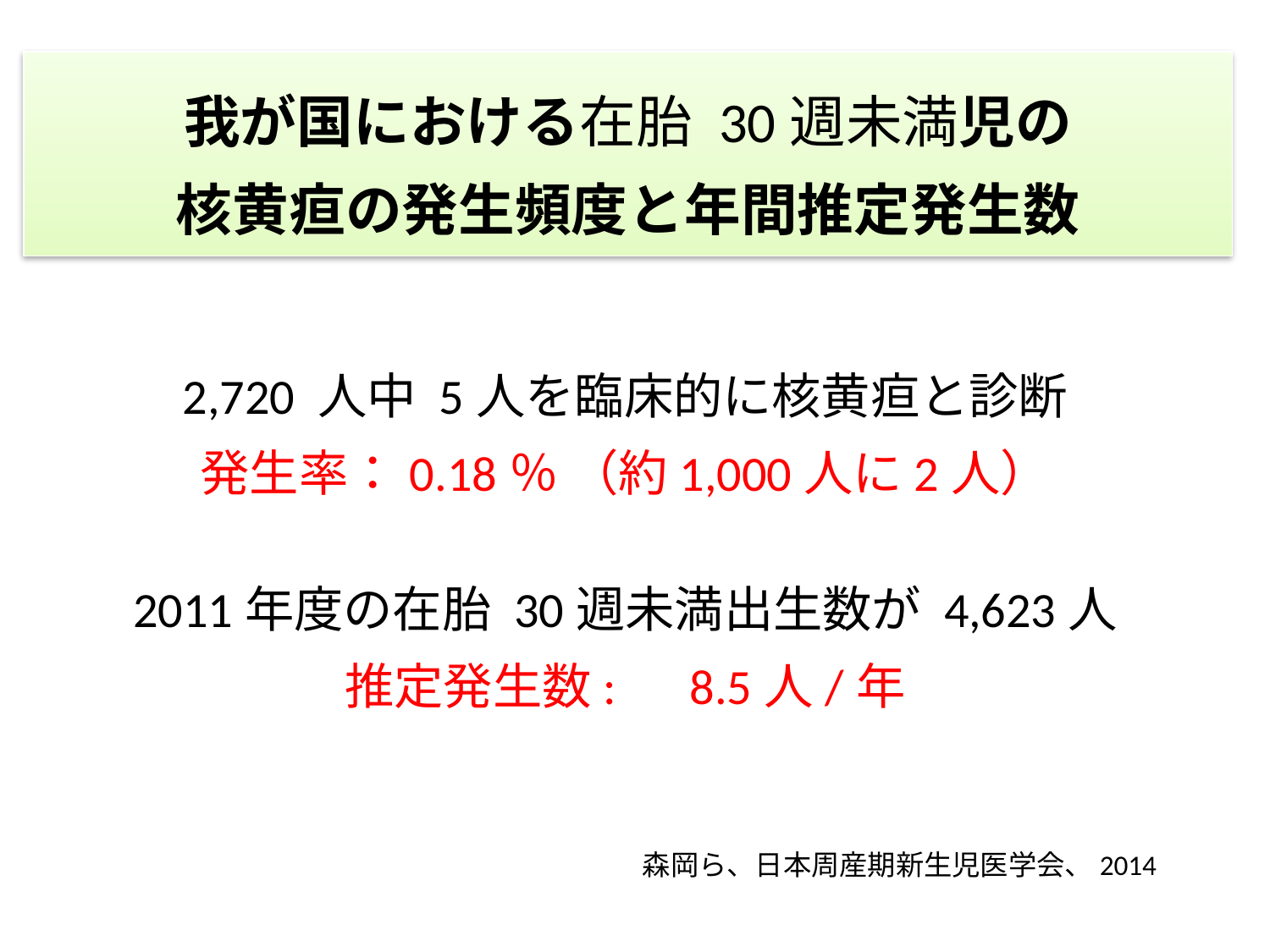

# 我が国における在胎 30週未満児の 核黄疸の発生頻度と年間推定発生数
2,720 人中 5人を臨床的に核黄疸と診断
発生率：0.18％ （約1,000人に2人）

2011年度の在胎 30週未満出生数が 4,623人
推定発生数:　8.5人/年
森岡ら、日本周産期新生児医学会、2014
5人が核黄疸と診断
5/2720人
発生率：0.18％
（約1000人に2人）

2011年の在胎 30週
未満出生数が4623人
推定発生数　8.3人/年